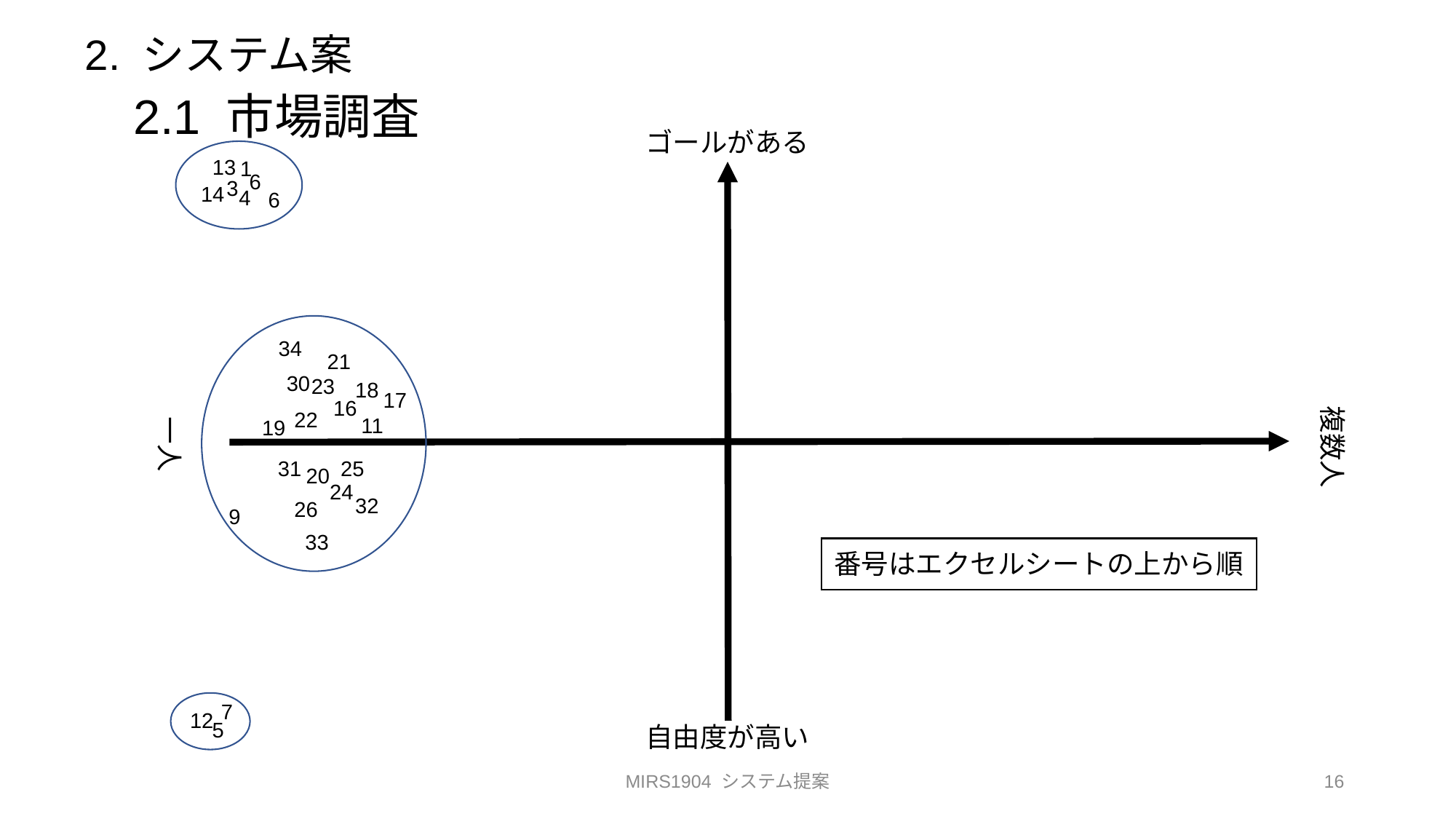

# 2. システム案
2.1 市場調査
ゴールがある

13
1
6
3
14
4
6

34
21
30
23
18
17
16
複数人
22
一人
11
19
31
25
20
24
32
26
9
33

番号はエクセルシートの上から順

7
12
5
自由度が高い
MIRS1904 システム提案
16